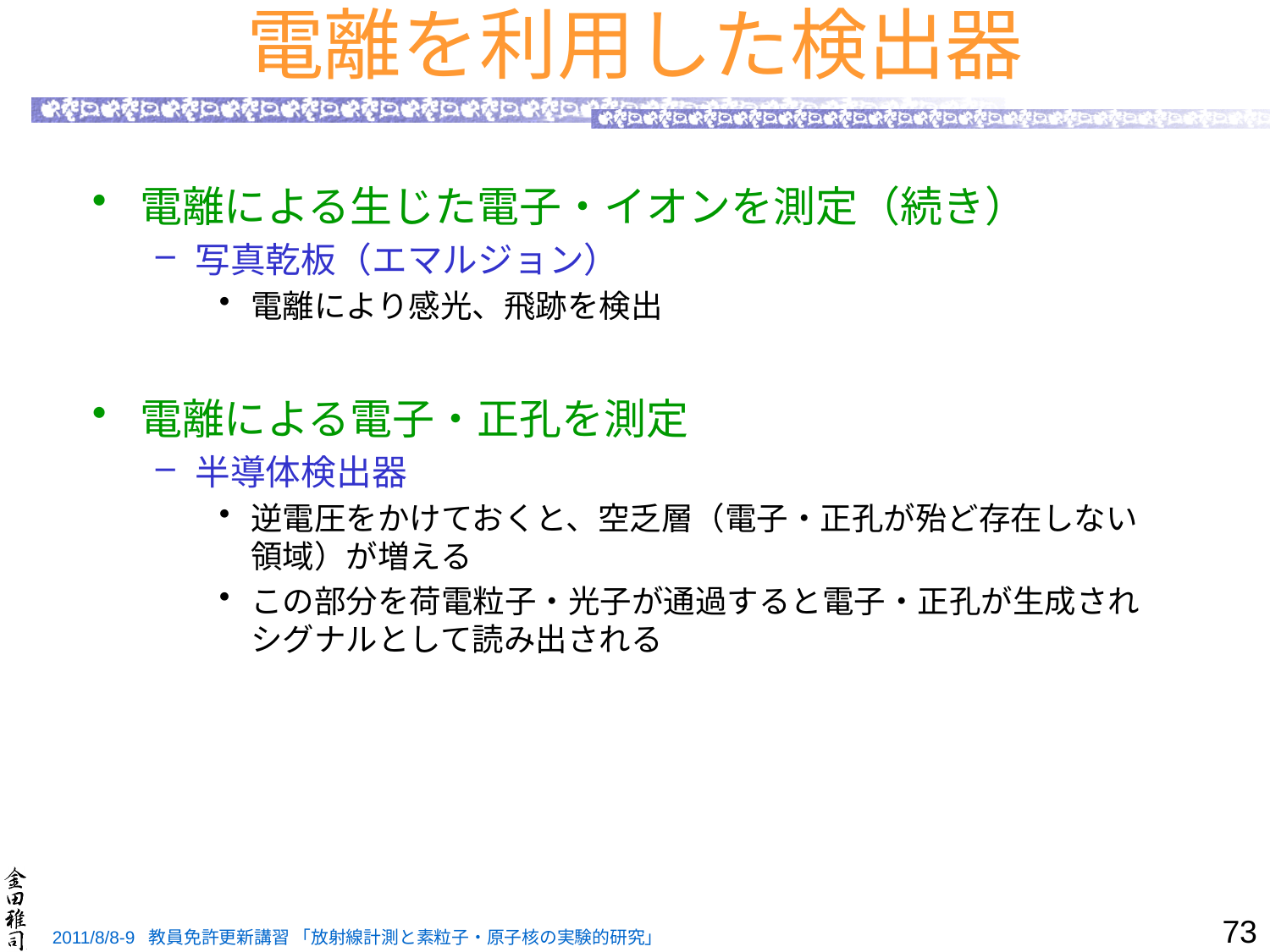

# 電離を利用した検出器
電離による生じた電子・イオンを測定（続き）
写真乾板（エマルジョン）
電離により感光、飛跡を検出

電離による電子・正孔を測定
半導体検出器
逆電圧をかけておくと、空乏層（電子・正孔が殆ど存在しない領域）が増える
この部分を荷電粒子・光子が通過すると電子・正孔が生成されシグナルとして読み出される
73
2011/8/8-9  教員免許更新講習 「放射線計測と素粒子・原子核の実験的研究」